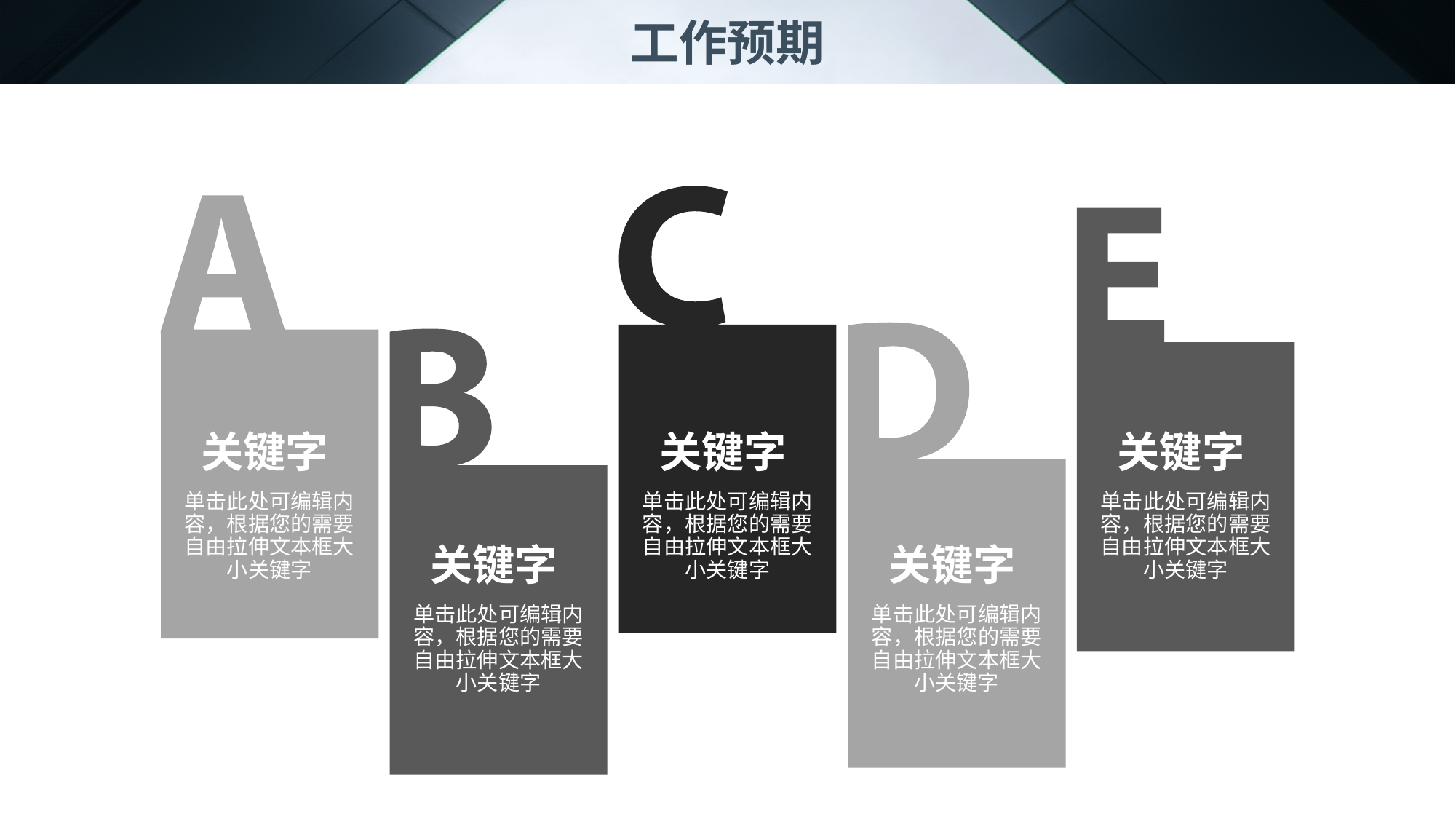

工作预期

关键字
单击此处可编辑内容，根据您的需要自由拉伸文本框大小关键字

关键字
单击此处可编辑内容，根据您的需要自由拉伸文本框大小关键字

关键字
单击此处可编辑内容，根据您的需要自由拉伸文本框大小关键字

关键字
单击此处可编辑内容，根据您的需要自由拉伸文本框大小关键字

关键字
单击此处可编辑内容，根据您的需要自由拉伸文本框大小关键字